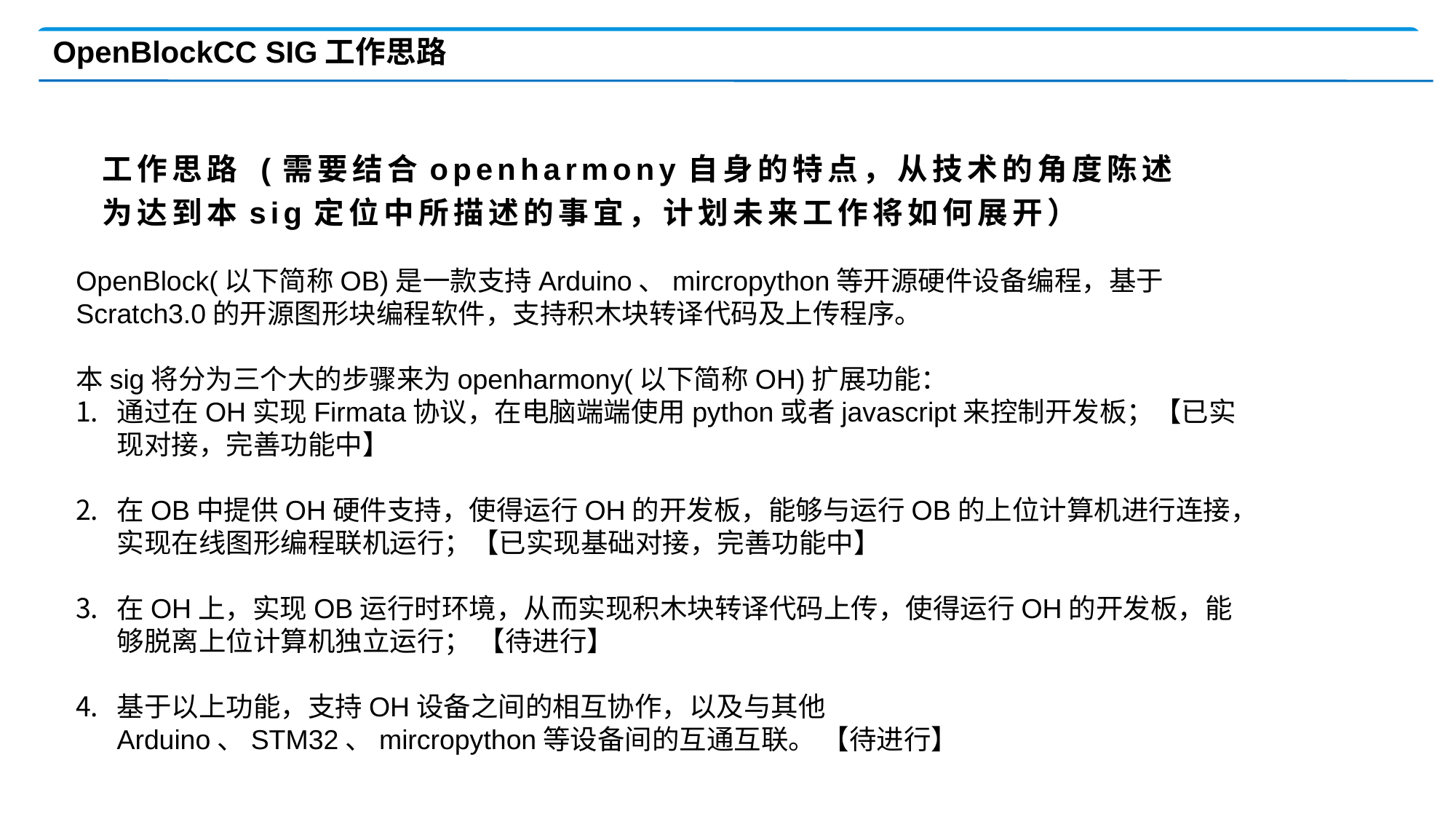

OpenBlockCC SIG工作思路

工作思路 (需要结合openharmony自身的特点，从技术的角度陈述为达到本sig定位中所描述的事宜，计划未来工作将如何展开）
OpenBlock(以下简称OB)是一款支持Arduino、mircropython等开源硬件设备编程，基于Scratch3.0的开源图形块编程软件，支持积木块转译代码及上传程序。

本sig将分为三个大的步骤来为openharmony(以下简称OH)扩展功能：
通过在OH实现Firmata协议，在电脑端端使用python或者javascript来控制开发板；【已实现对接，完善功能中】

在OB中提供OH硬件支持，使得运行OH的开发板，能够与运行OB的上位计算机进行连接，实现在线图形编程联机运行；【已实现基础对接，完善功能中】

在OH上，实现OB运行时环境，从而实现积木块转译代码上传，使得运行OH的开发板，能够脱离上位计算机独立运行； 【待进行】

基于以上功能，支持OH设备之间的相互协作，以及与其他Arduino、STM32、mircropython等设备间的互通互联。 【待进行】